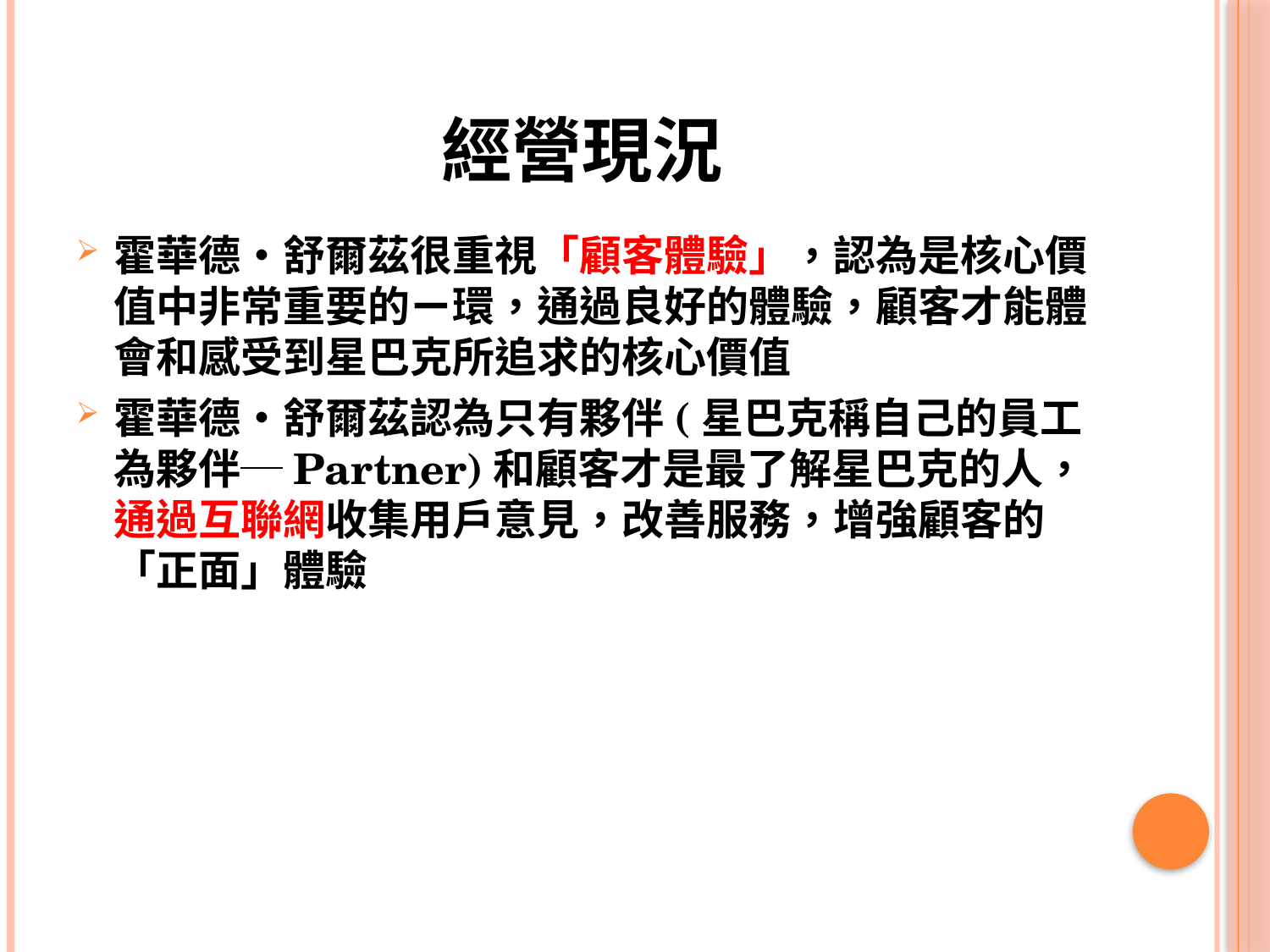

# 經營現況
霍華德‧舒爾茲很重視「顧客體驗」，認為是核心價值中非常重要的ㄧ環，通過良好的體驗，顧客才能體會和感受到星巴克所追求的核心價值
霍華德‧舒爾茲認為只有夥伴(星巴克稱自己的員工為夥伴─Partner)和顧客才是最了解星巴克的人，通過互聯網收集用戶意見，改善服務，增強顧客的「正面」體驗